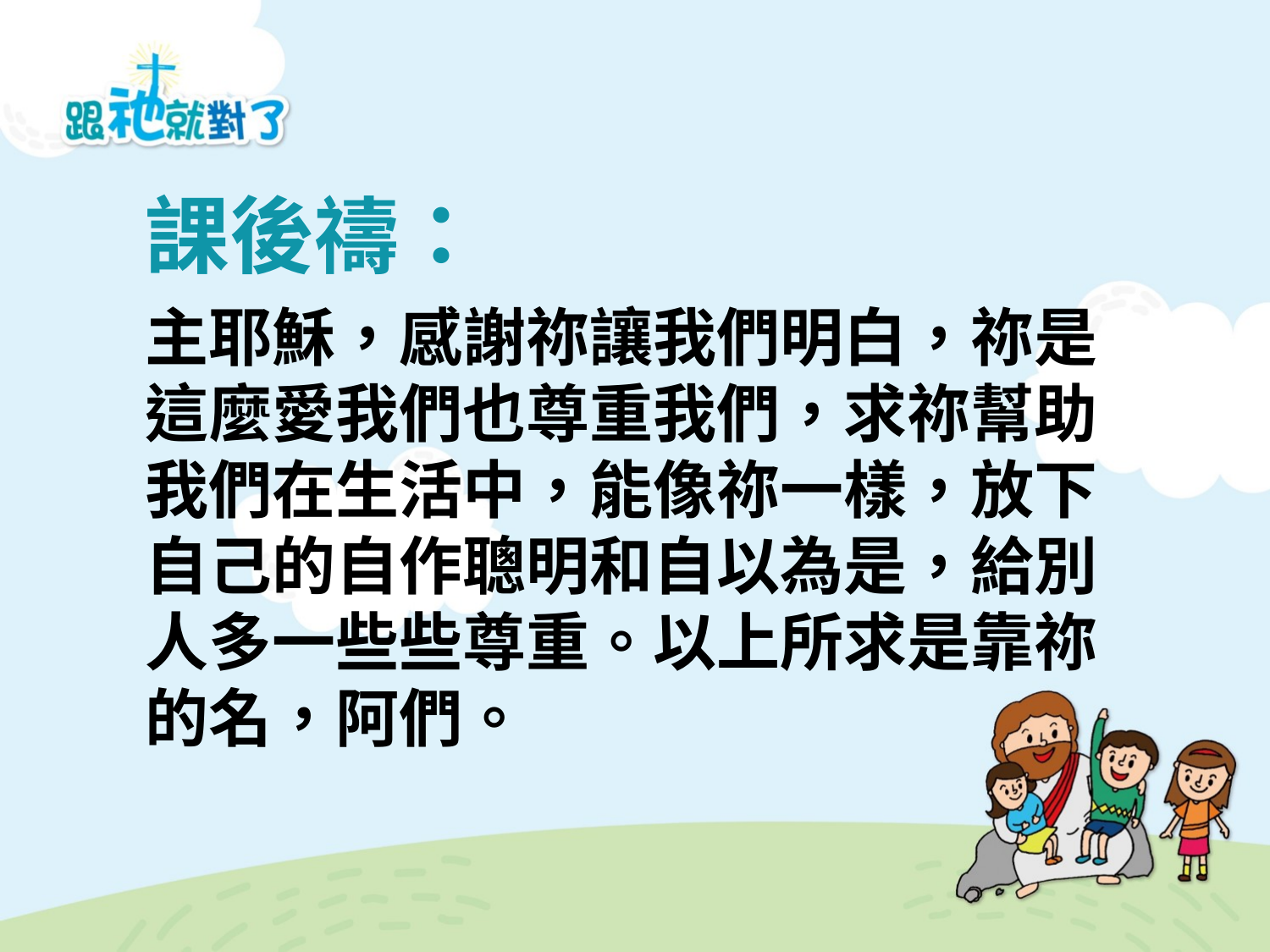

課後禱：
主耶穌，感謝祢讓我們明白，祢是這麼愛我們也尊重我們，求祢幫助我們在生活中，能像祢一樣，放下自己的自作聰明和自以為是，給別人多一些些尊重。以上所求是靠祢的名，阿們。